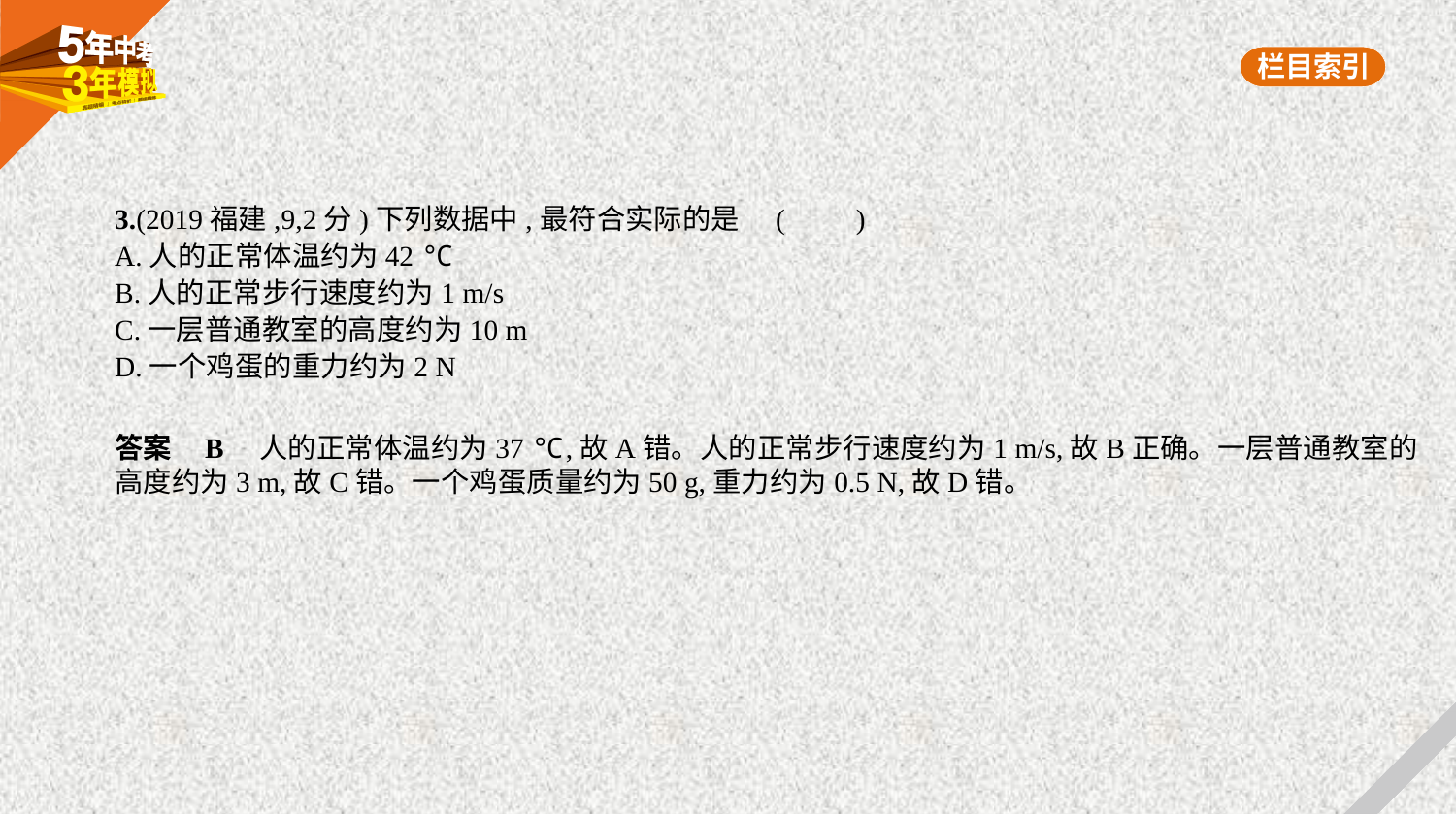

3.(2019福建,9,2分)下列数据中,最符合实际的是 (　　)
A.人的正常体温约为42 ℃
B.人的正常步行速度约为1 m/s
C.一层普通教室的高度约为10 m
D.一个鸡蛋的重力约为2 N
答案    B　人的正常体温约为37 ℃,故A错。人的正常步行速度约为1 m/s,故B正确。一层普通教室的
高度约为3 m,故C错。一个鸡蛋质量约为50 g,重力约为0.5 N,故D错。